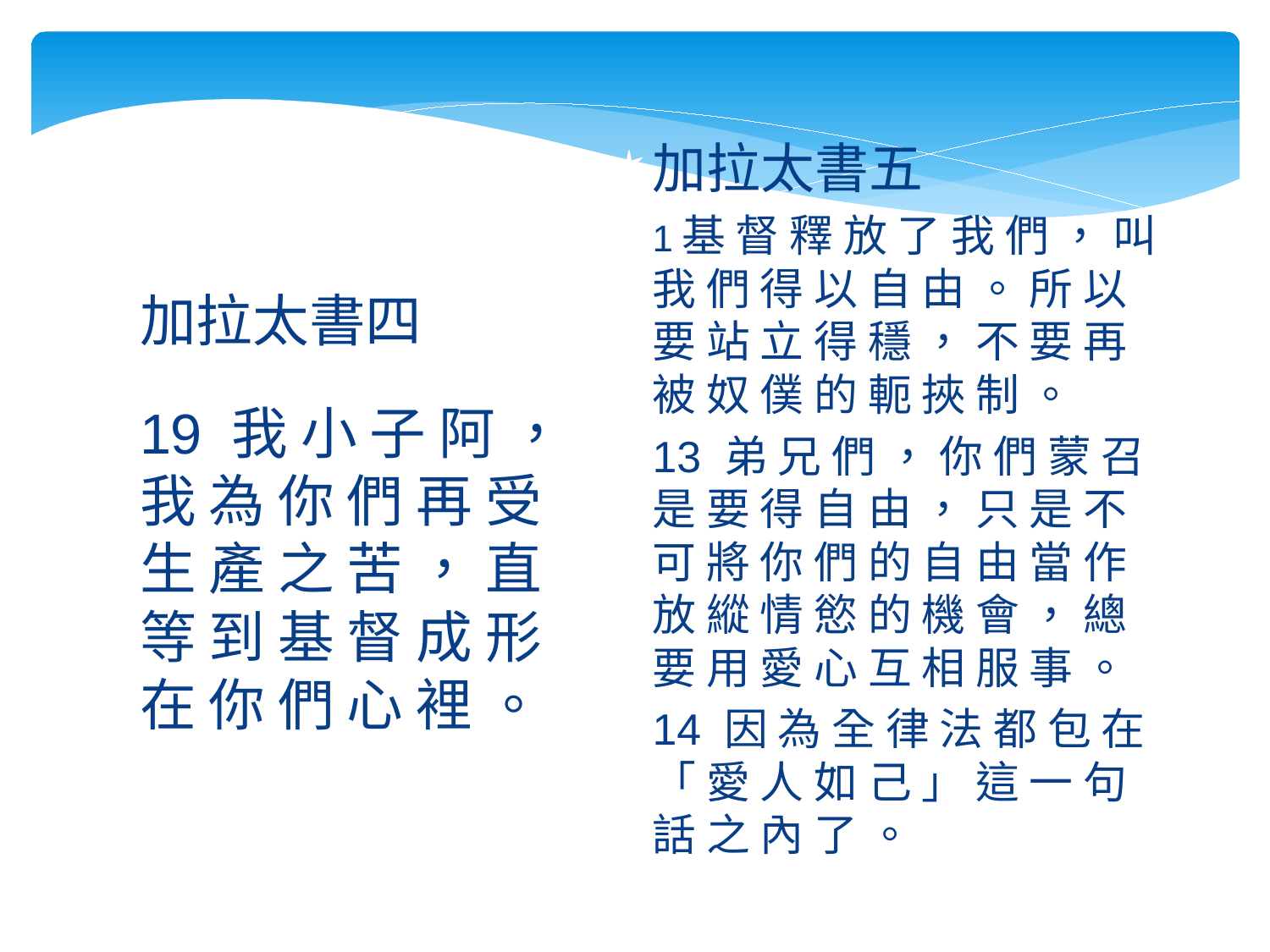

加拉太書五
1基 督 釋 放 了 我 們 ， 叫 我 們 得 以 自 由 。 所 以 要 站 立 得 穩 ， 不 要 再 被 奴 僕 的 軛 挾 制 。
13 弟 兄 們 ， 你 們 蒙 召 是 要 得 自 由 ， 只 是 不 可 將 你 們 的 自 由 當 作 放 縱 情 慾 的 機 會 ， 總 要 用 愛 心 互 相 服 事 。
14 因 為 全 律 法 都 包 在 「 愛 人 如 己 」 這 一 句 話 之 內 了 。
# 加拉太書四
19 我 小 子 阿 ， 我 為 你 們 再 受 生 產 之 苦 ， 直 等 到 基 督 成 形 在 你 們 心 裡 。